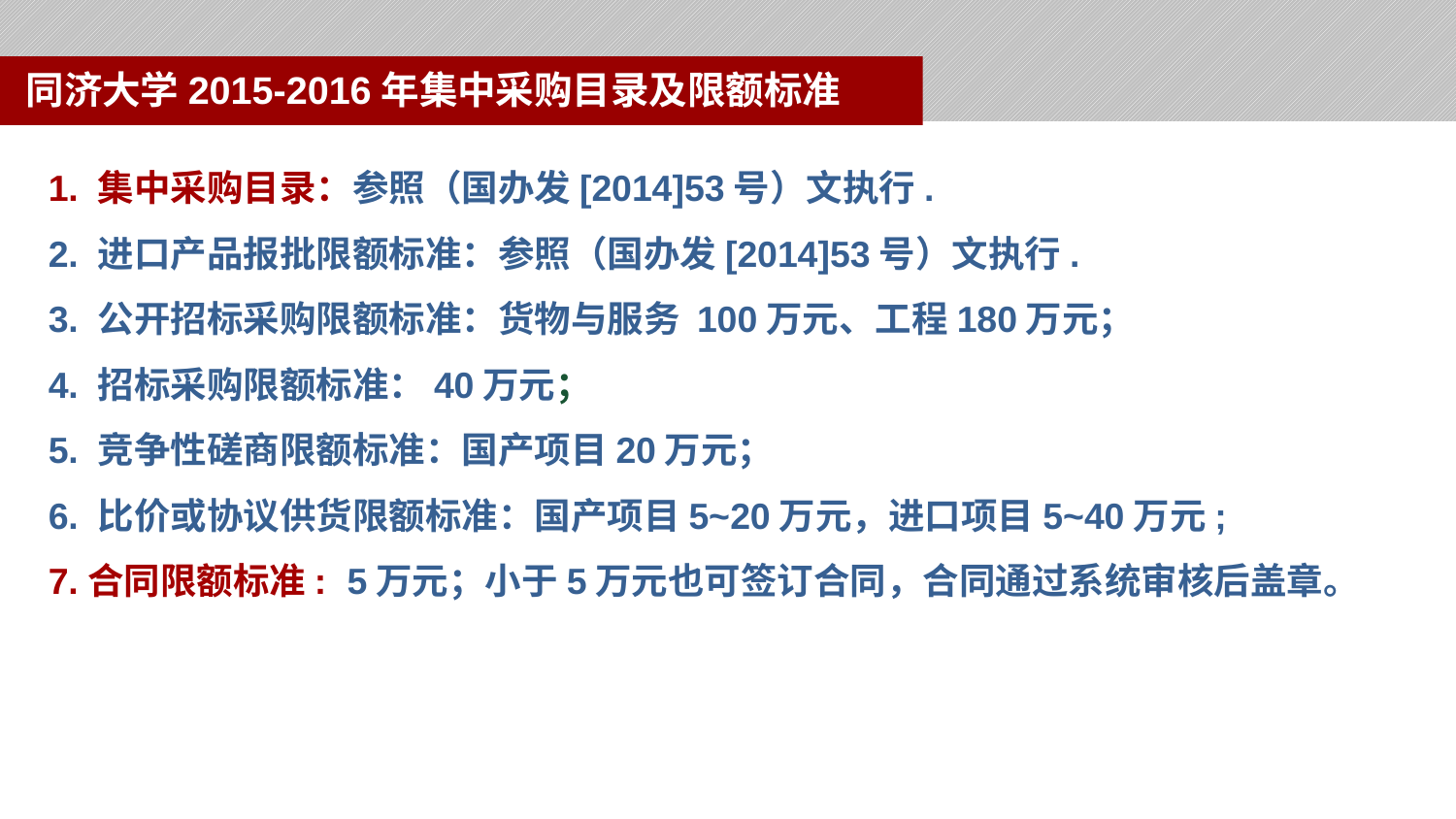

同济大学2015-2016年集中采购目录及限额标准
1. 集中采购目录：参照（国办发[2014]53号）文执行.
2. 进口产品报批限额标准：参照（国办发[2014]53号）文执行.
3. 公开招标采购限额标准：货物与服务 100万元、工程180万元；
4. 招标采购限额标准：40万元；
5. 竞争性磋商限额标准：国产项目20万元；
6. 比价或协议供货限额标准：国产项目5~20万元，进口项目5~40万元;
7.合同限额标准:  5万元；小于5万元也可签订合同，合同通过系统审核后盖章。